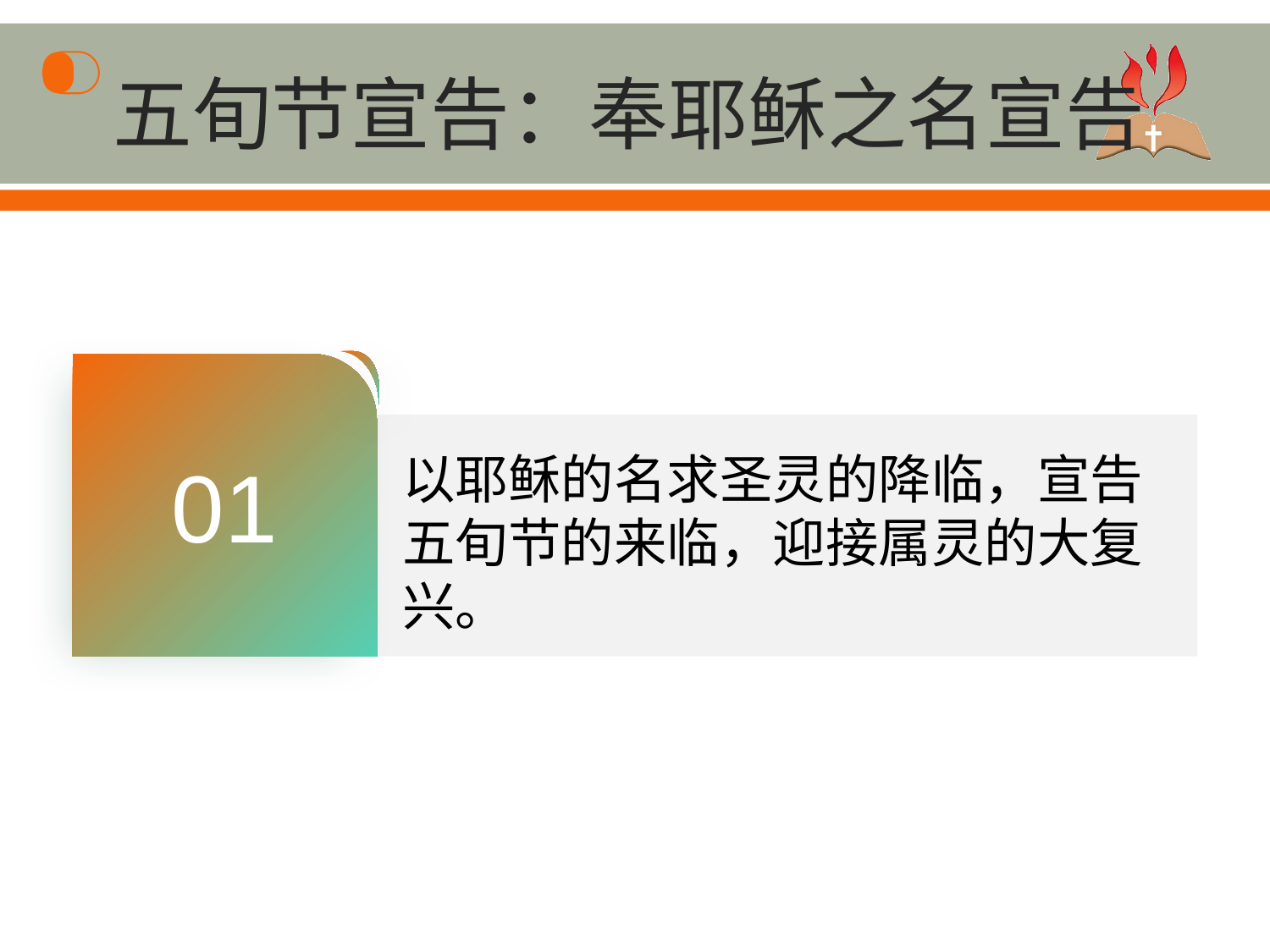

五旬节宣告：奉耶稣之名宣告

01
以耶稣的名求圣灵的降临，宣告五旬节的来临，迎接属灵的大复兴。